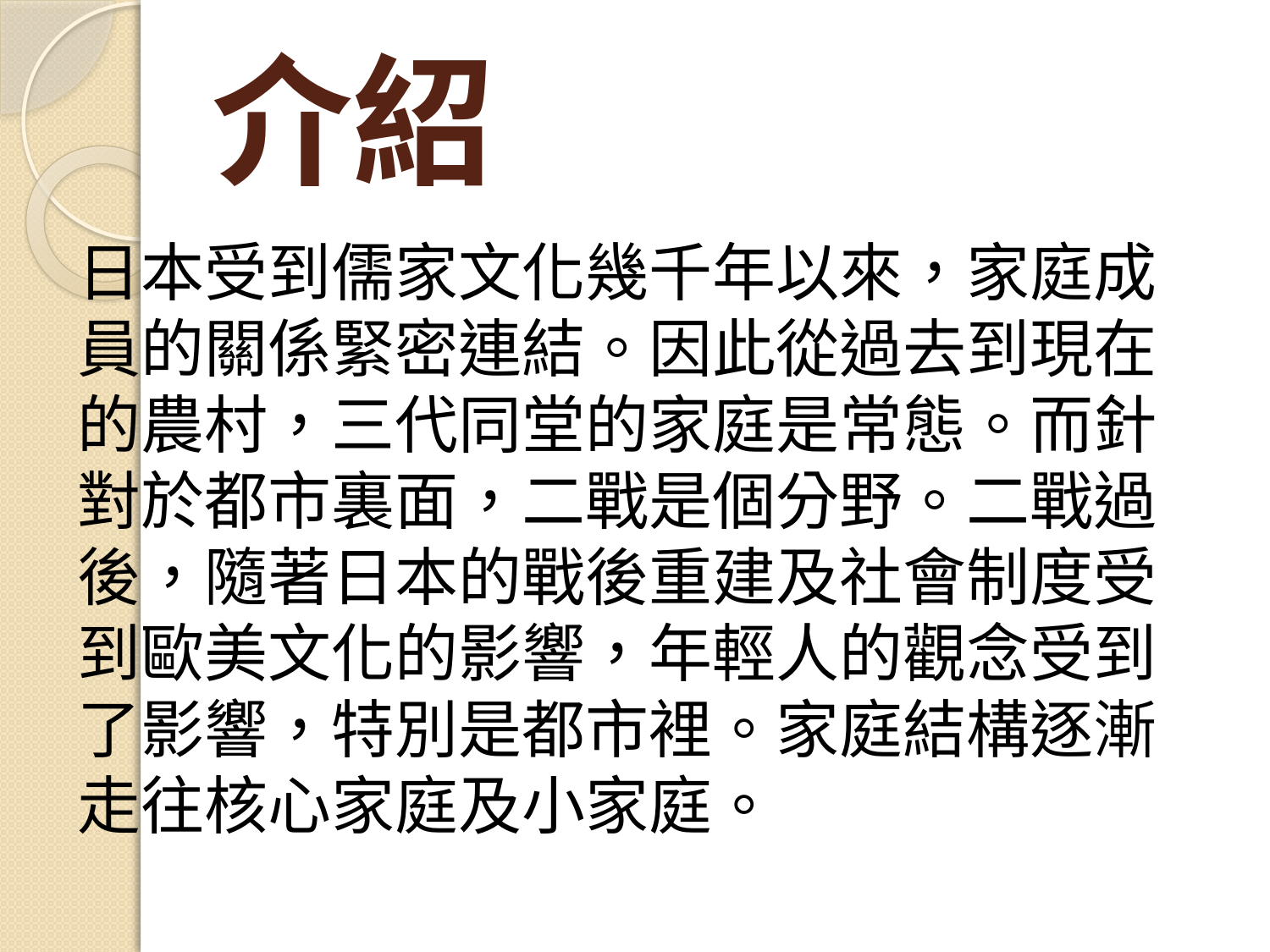

# 介紹
日本受到儒家文化幾千年以來，家庭成員的關係緊密連結。因此從過去到現在的農村，三代同堂的家庭是常態。而針對於都市裏面，二戰是個分野。二戰過後，隨著日本的戰後重建及社會制度受到歐美文化的影響，年輕人的觀念受到了影響，特別是都市裡。家庭結構逐漸走往核心家庭及小家庭。